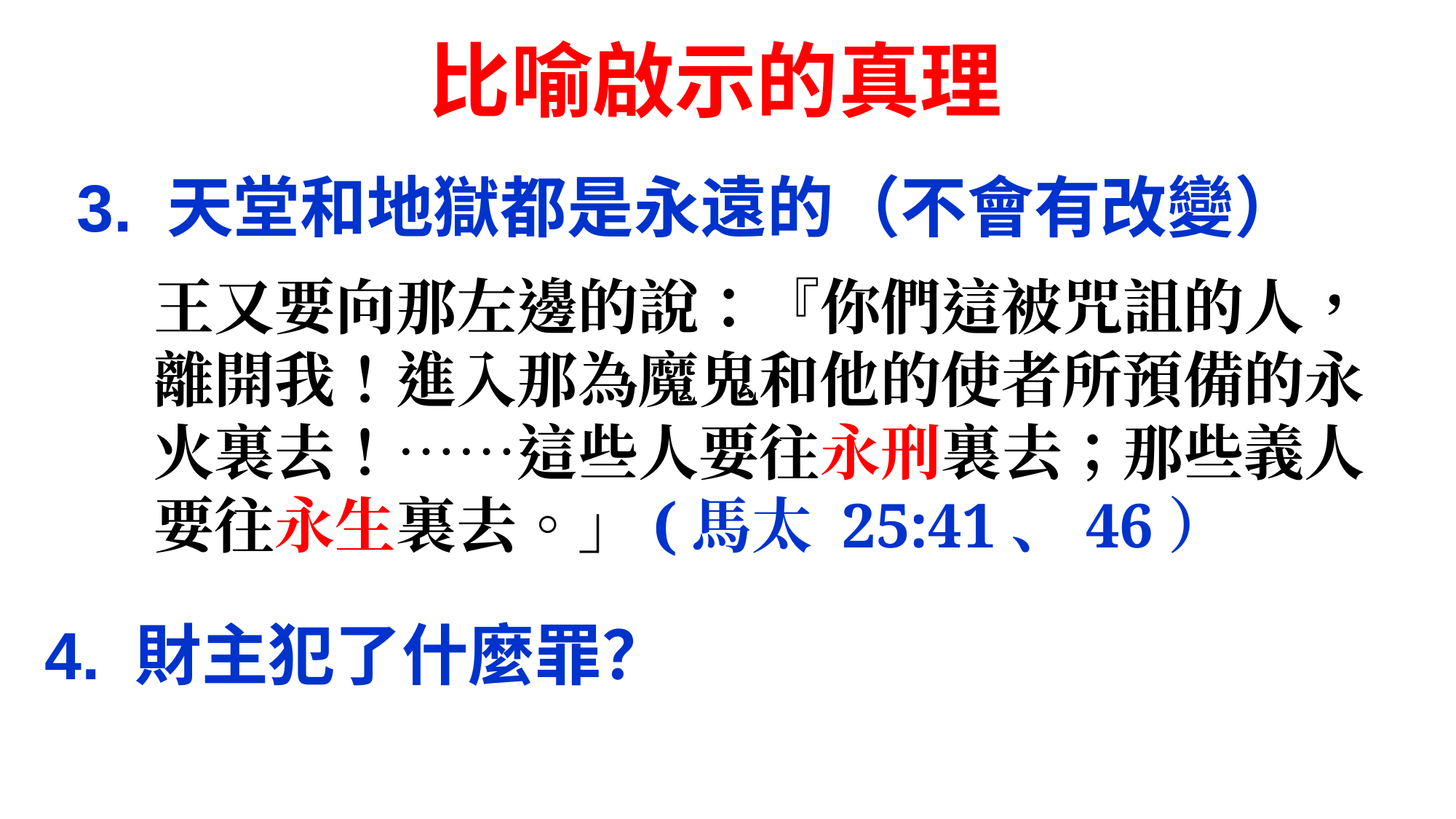

比喻啟示的真理
3. 天堂和地獄都是永遠的（不會有改變）
王又要向那左邊的說：『你們這被咒詛的人，離開我！進入那為魔鬼和他的使者所預備的永火裏去！……這些人要往永刑裏去；那些義人要往永生裏去。」(馬太 25:41、46）
4. 財主犯了什麼罪？